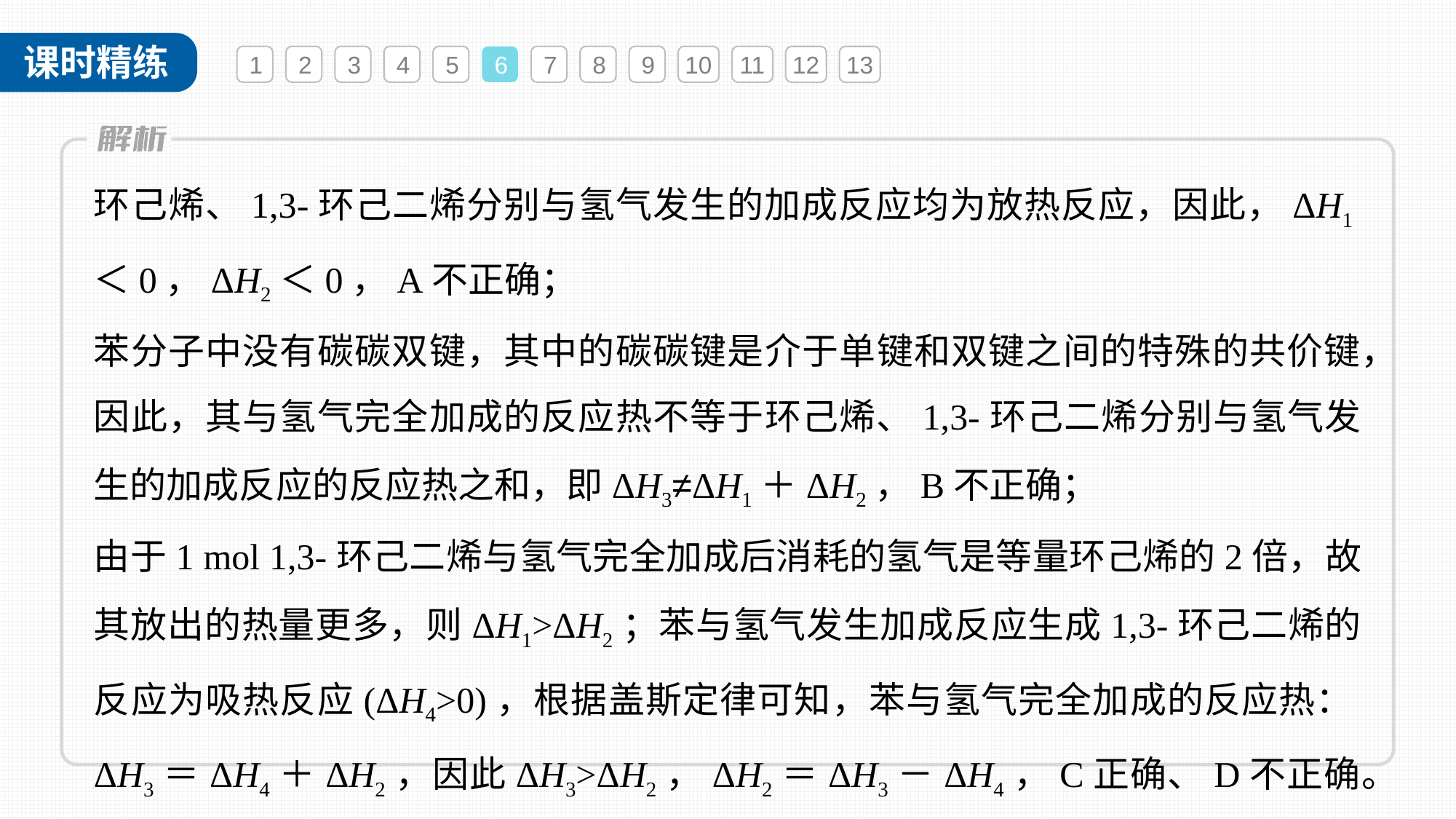

1
2
3
4
5
6
7
8
9
10
11
12
13

环己烯、1,3-环己二烯分别与氢气发生的加成反应均为放热反应，因此，ΔH1＜0，ΔH2＜0，A不正确；
苯分子中没有碳碳双键，其中的碳碳键是介于单键和双键之间的特殊的共价键，因此，其与氢气完全加成的反应热不等于环己烯、1,3-环己二烯分别与氢气发生的加成反应的反应热之和，即ΔH3≠ΔH1＋ΔH2，B不正确；
由于1 mol 1,3-环己二烯与氢气完全加成后消耗的氢气是等量环己烯的2倍，故其放出的热量更多，则ΔH1>ΔH2；苯与氢气发生加成反应生成1,3-环己二烯的反应为吸热反应(ΔH4>0)，根据盖斯定律可知，苯与氢气完全加成的反应热：ΔH3＝ΔH4＋ΔH2，因此ΔH3>ΔH2，ΔH2＝ΔH3－ΔH4，C正确、D不正确。